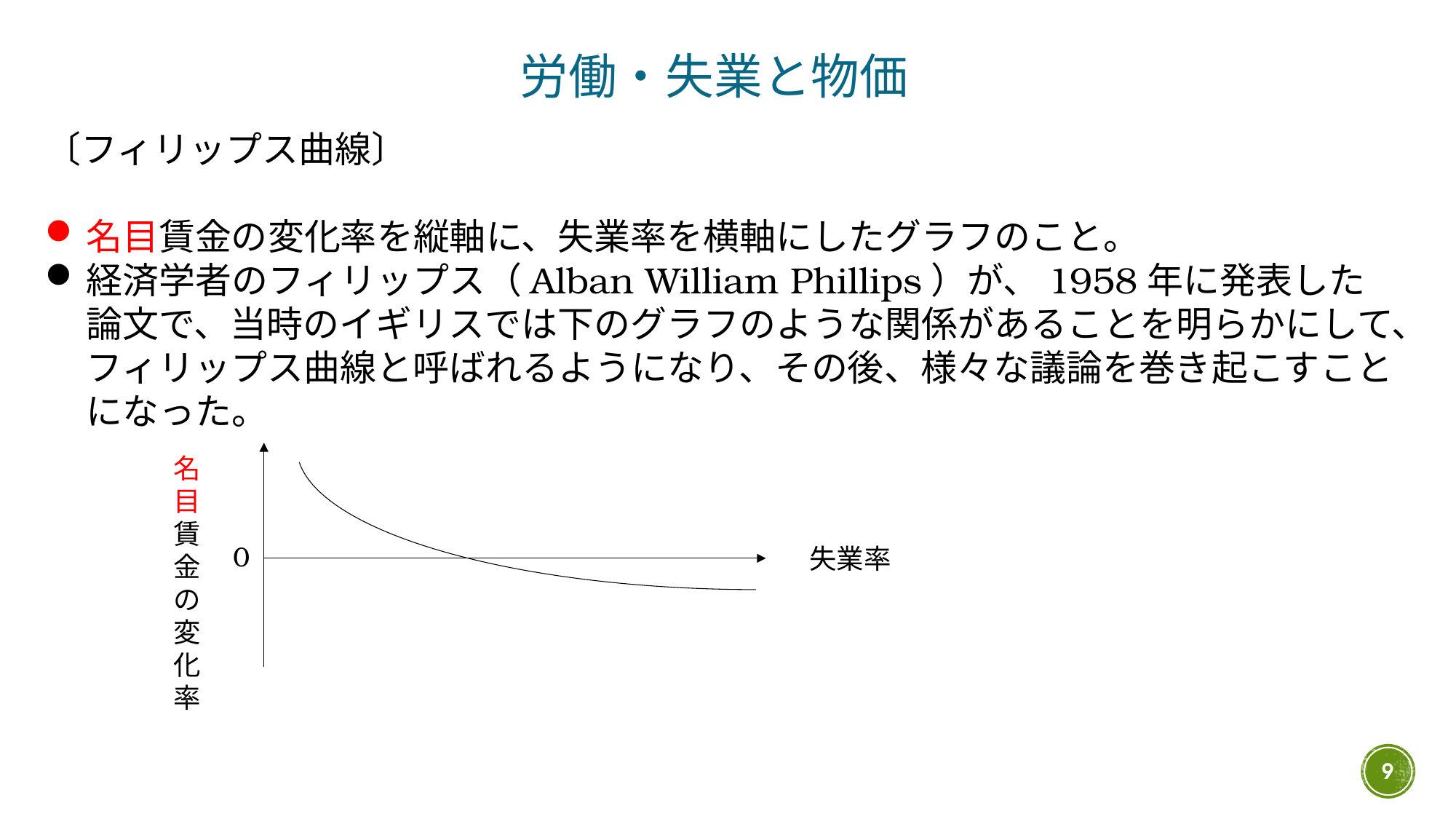

労働・失業と物価
〔フィリップス曲線〕

名目賃金の変化率を縦軸に、失業率を横軸にしたグラフのこと。
経済学者のフィリップス（Alban William Phillips）が、1958年に発表した論文で、当時のイギリスでは下のグラフのような関係があることを明らかにして、フィリップス曲線と呼ばれるようになり、その後、様々な議論を巻き起こすことになった。

名目賃金の変化率
0
失業率
9